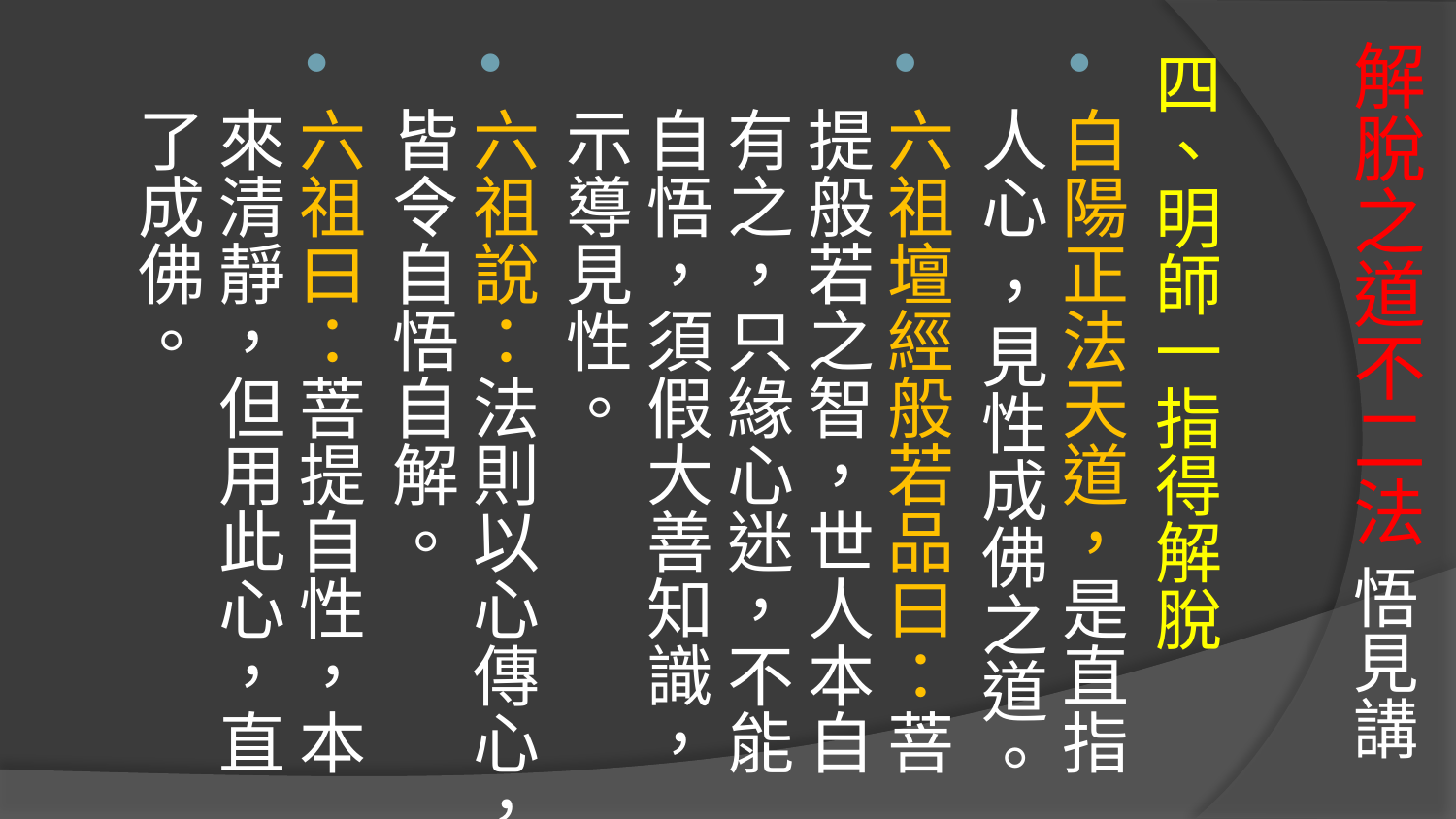

# 解脫之道不二法 悟見講
四、明師一指得解脫
白陽正法天道，是直指人心 ，見性成佛之道。
六祖壇經般若品曰：菩提般若之智，世人本自有之，只緣心迷，不能自悟，須假大善知識，示導見性。
六祖說：法則以心傳心，皆令自悟自解。
六祖曰：菩提自性，本來清靜，但用此心，直了成佛。